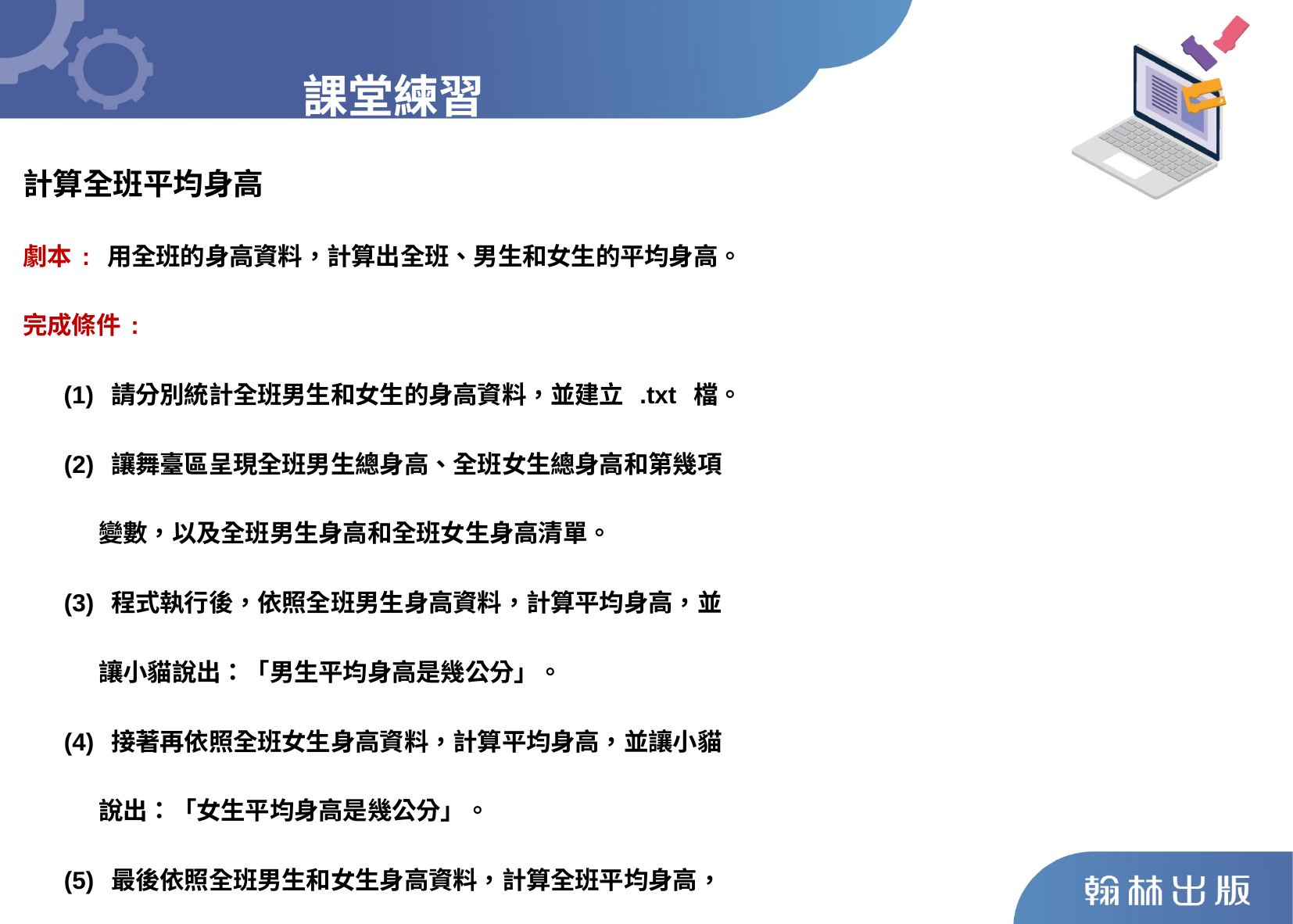

課堂練習
計算全班平均身高
劇本: 用全班的身高資料，計算出全班、男生和女生的平均身高。
完成條件:
      (1) 請分別統計全班男生和女生的身高資料，並建立 .txt 檔。
      (2) 讓舞臺區呈現全班男生總身高、全班女生總身高和第幾項
            變數，以及全班男生身高和全班女生身高清單。
      (3) 程式執行後，依照全班男生身高資料，計算平均身高，並
            讓小貓說出：「男生平均身高是幾公分」。
      (4) 接著再依照全班女生身高資料，計算平均身高，並讓小貓
            說出：「女生平均身高是幾公分」。
      (5) 最後依照全班男生和女生身高資料，計算全班平均身高，
            並讓小貓說出：「全班平均身高是幾公分」。